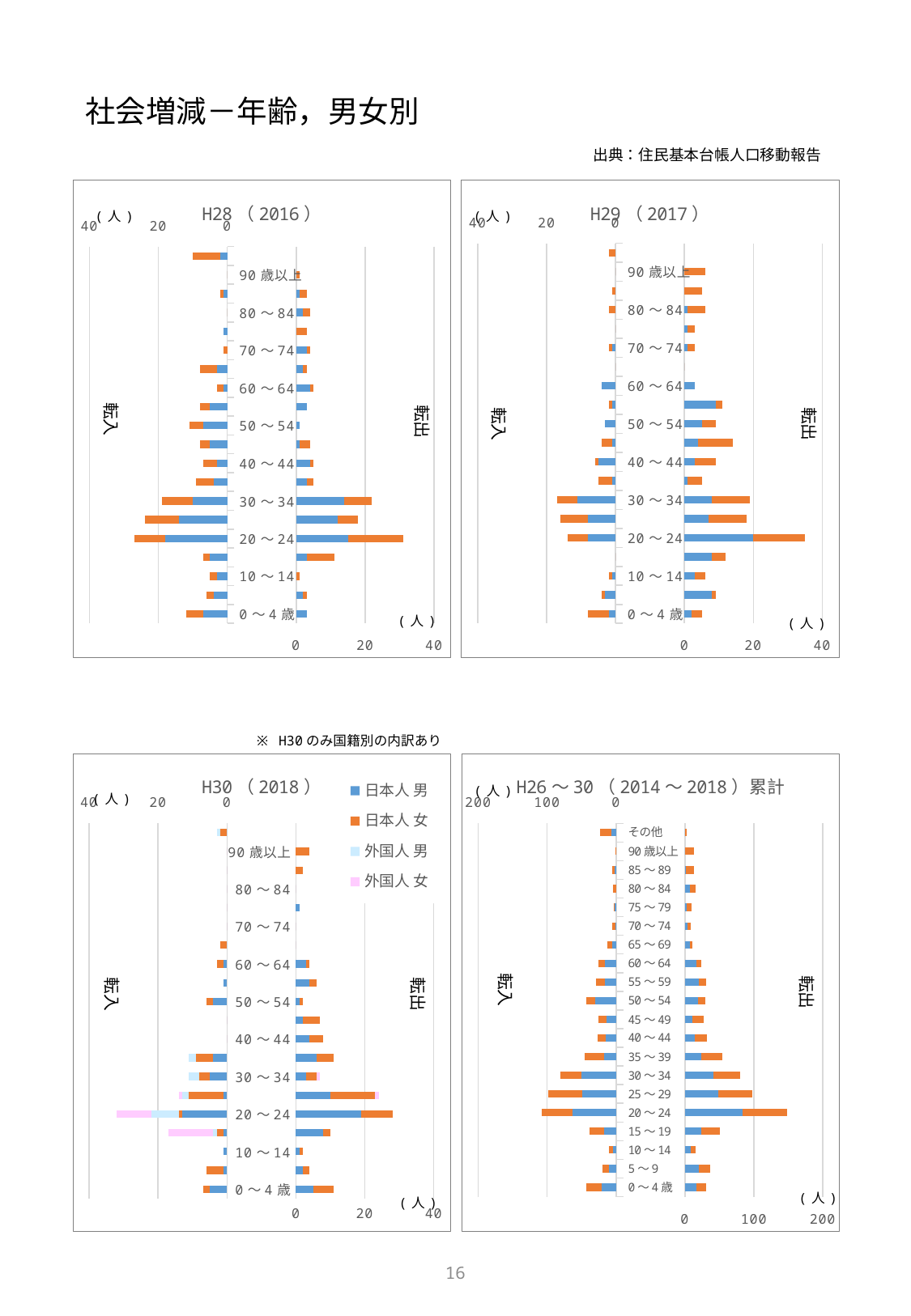

# 社会増減－年齢，男女別
出典：住民基本台帳人口移動報告

### Chart: H28（2016）

| Category | 男 | 女 | 男 | 女 |
|---|---|---|---|---|
| 0～4歳 | 7.0 | 5.0 | 3.0 | 0.0 |
| 5～9 | 4.0 | 2.0 | 2.0 | 1.0 |
| 10～14 | 3.0 | 2.0 | 0.0 | 1.0 |
| 15～19 | 5.0 | 2.0 | 3.0 | 8.0 |
| 20～24 | 18.0 | 9.0 | 15.0 | 16.0 |
| 25～29 | 14.0 | 10.0 | 12.0 | 6.0 |
| 30～34 | 10.0 | 9.0 | 14.0 | 8.0 |
| 35～39 | 4.0 | 5.0 | 3.0 | 2.0 |
| 40～44 | 3.0 | 4.0 | 4.0 | 1.0 |
| 45～49 | 5.0 | 3.0 | 1.0 | 3.0 |
| 50～54 | 7.0 | 4.0 | 1.0 | 0.0 |
| 55～59 | 5.0 | 3.0 | 3.0 | 0.0 |
| 60～64 | 1.0 | 2.0 | 4.0 | 1.0 |
| 65～69 | 3.0 | 5.0 | 2.0 | 1.0 |
| 70～74 | 0.0 | 1.0 | 3.0 | 1.0 |
| 75～79 | 1.0 | 0.0 | 0.0 | 3.0 |
| 80～84 | 0.0 | 0.0 | 2.0 | 2.0 |
| 85～89 | 1.0 | 1.0 | 1.0 | 2.0 |
| 90歳以上 | 0.0 | 0.0 | 0.0 | 1.0 |
| その他 | 2.0 | 8.0 | None | None |

### Chart: H29（2017）

| Category | 男 | 女 | 男 | 女 |
|---|---|---|---|---|
| 0～4歳 | 2.0 | 6.0 | 2.0 | 3.0 |
| 5～9 | 3.0 | 1.0 | 8.0 | 1.0 |
| 10～14 | 1.0 | 1.0 | 3.0 | 3.0 |
| 15～19 | 0.0 | 0.0 | 8.0 | 4.0 |
| 20～24 | 8.0 | 6.0 | 20.0 | 15.0 |
| 25～29 | 8.0 | 8.0 | 7.0 | 11.0 |
| 30～34 | 11.0 | 6.0 | 8.0 | 11.0 |
| 35～39 | 1.0 | 4.0 | 1.0 | 4.0 |
| 40～44 | 5.0 | 1.0 | 3.0 | 6.0 |
| 45～49 | 1.0 | 3.0 | 4.0 | 10.0 |
| 50～54 | 3.0 | 0.0 | 5.0 | 4.0 |
| 55～59 | 1.0 | 1.0 | 9.0 | 2.0 |
| 60～64 | 4.0 | 0.0 | 3.0 | 0.0 |
| 65～69 | 0.0 | 0.0 | 0.0 | 0.0 |
| 70～74 | 1.0 | 1.0 | 1.0 | 2.0 |
| 75～79 | 0.0 | 0.0 | 1.0 | 2.0 |
| 80～84 | 0.0 | 2.0 | 1.0 | 5.0 |
| 85～89 | 0.0 | 1.0 | 0.0 | 5.0 |
| 90歳以上 | 0.0 | 0.0 | 0.0 | 6.0 |
| その他 | 0.0 | 2.0 | None | None |
※ H30のみ国籍別の内訳あり

### Chart: H30（2018）

| Category | 日本人 | 日本人 | 外国人 | 外国人 | 日本人 | 日本人 | 外国人 | 外国人 |
|---|---|---|---|---|---|---|---|---|
| 0～4歳 | 5.0 | 6.0 | 0.0 | 0.0 | 5.0 | 2.0 | 0.0 | 0.0 |
| 5～9 | 2.0 | 2.0 | 0.0 | 0.0 | 1.0 | 5.0 | 0.0 | 0.0 |
| 10～14 | 1.0 | 1.0 | 0.0 | 0.0 | 1.0 | 0.0 | 0.0 | 0.0 |
| 15～19 | 8.0 | 2.0 | 0.0 | 0.0 | 1.0 | 2.0 | 1.0 | 13.0 |
| 20～24 | 19.0 | 9.0 | 0.0 | 0.0 | 13.0 | 1.0 | 8.0 | 10.0 |
| 25～29 | 10.0 | 13.0 | 0.0 | 1.0 | 1.0 | 10.0 | 2.0 | 1.0 |
| 30～34 | 3.0 | 3.0 | 0.0 | 1.0 | 5.0 | 3.0 | 3.0 | 0.0 |
| 35～39 | 6.0 | 5.0 | 0.0 | 0.0 | 4.0 | 5.0 | 2.0 | 0.0 |
| 40～44 | 4.0 | 4.0 | 0.0 | 0.0 | 0.0 | 0.0 | 0.0 | 0.0 |
| 45～49 | 2.0 | 5.0 | 0.0 | 0.0 | 0.0 | 0.0 | 0.0 | 0.0 |
| 50～54 | 1.0 | 1.0 | 0.0 | 0.0 | 4.0 | 2.0 | 0.0 | 0.0 |
| 55～59 | 4.0 | 2.0 | 0.0 | 0.0 | 1.0 | 0.0 | 0.0 | 0.0 |
| 60～64 | 3.0 | 1.0 | 0.0 | 0.0 | 1.0 | 2.0 | 0.0 | 0.0 |
| 65～69 | 0.0 | 0.0 | 0.0 | 0.0 | 0.0 | 2.0 | 0.0 | 0.0 |
| 70～74 | 0.0 | 0.0 | 0.0 | 0.0 | 0.0 | 0.0 | 0.0 | 0.0 |
| 75～79 | 1.0 | 0.0 | 0.0 | 0.0 | 0.0 | 0.0 | 0.0 | 0.0 |
| 80～84 | 0.0 | 0.0 | 0.0 | 0.0 | 0.0 | 0.0 | 0.0 | 0.0 |
| 85～89 | 0.0 | 2.0 | 0.0 | 0.0 | 0.0 | 0.0 | 0.0 | 0.0 |
| 90歳以上 | 0.0 | 4.0 | 0.0 | 0.0 | 0.0 | 0.0 | 0.0 | 0.0 |
| その他 | None | None | None | None | 0.0 | 2.0 | 1.0 | 0.0 |

### Chart: H26～30（2014～2018）累計

| Category | 男 | 女 | 男 | 女 |
|---|---|---|---|---|
| 0～4歳 | 21.0 | 22.0 | 17.0 | 14.0 |
| 5～9 | 10.0 | 10.0 | 20.0 | 17.0 |
| 10～14 | 5.0 | 5.0 | 8.0 | 7.0 |
| 15～19 | 17.0 | 22.0 | 24.0 | 26.0 |
| 20～24 | 63.0 | 45.0 | 83.0 | 65.0 |
| 25～29 | 49.0 | 49.0 | 48.0 | 49.0 |
| 30～34 | 50.0 | 31.0 | 41.0 | 39.0 |
| 35～39 | 18.0 | 28.0 | 23.0 | 31.0 |
| 40～44 | 15.0 | 12.0 | 14.0 | 18.0 |
| 45～49 | 14.0 | 12.0 | 11.0 | 16.0 |
| 50～54 | 30.0 | 13.0 | 19.0 | 11.0 |
| 55～59 | 16.0 | 13.0 | 20.0 | 11.0 |
| 60～64 | 16.0 | 10.0 | 16.0 | 8.0 |
| 65～69 | 6.0 | 7.0 | 7.0 | 4.0 |
| 70～74 | 1.0 | 5.0 | 4.0 | 4.0 |
| 75～79 | 2.0 | 1.0 | 2.0 | 8.0 |
| 80～84 | 0.0 | 4.0 | 7.0 | 8.0 |
| 85～89 | 2.0 | 4.0 | 1.0 | 12.0 |
| 90歳以上 | 0.0 | 1.0 | 0.0 | 13.0 |
| その他 | 7.0 | 16.0 | 0.0 | 2.0 |
16